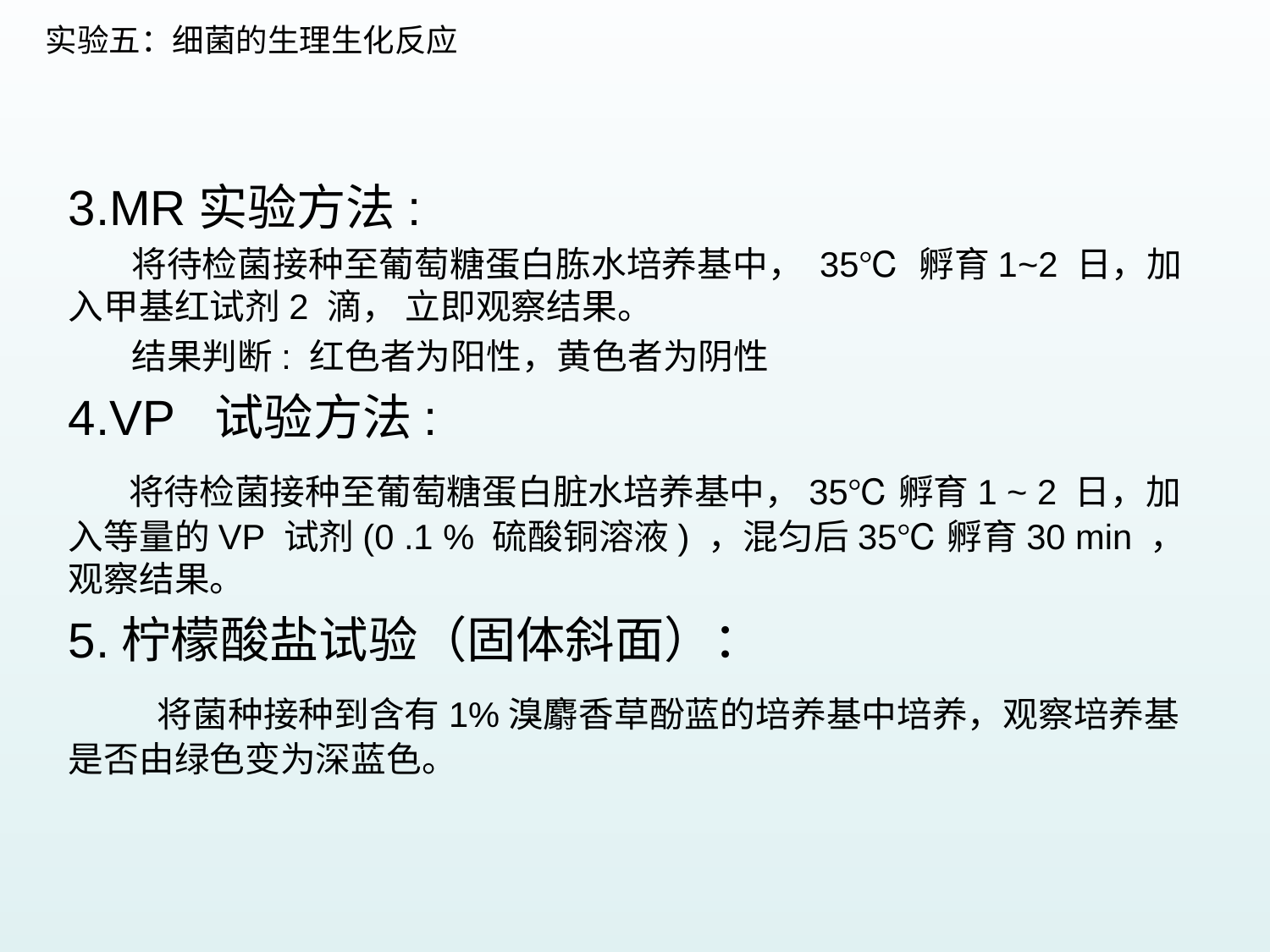

实验五：细菌的生理生化反应

3.MR实验方法:
       将待检菌接种至葡萄糖蛋白胨水培养基中， 35℃ 孵育1~2 日，加入甲基红试剂2 滴， 立即观察结果。
       结果判断: 红色者为阳性，黄色者为阴性
4.VP  试验方法:
     将待检菌接种至葡萄糖蛋白脏水培养基中，35℃孵育1 ~ 2 日，加入等量的VP 试剂(0 .1 % 硫酸铜溶液) ，混匀后35℃孵育30 min ，观察结果。
5.柠檬酸盐试验（固体斜面）：
       将菌种接种到含有1%溴麝香草酚蓝的培养基中培养，观察培养基是否由绿色变为深蓝色。